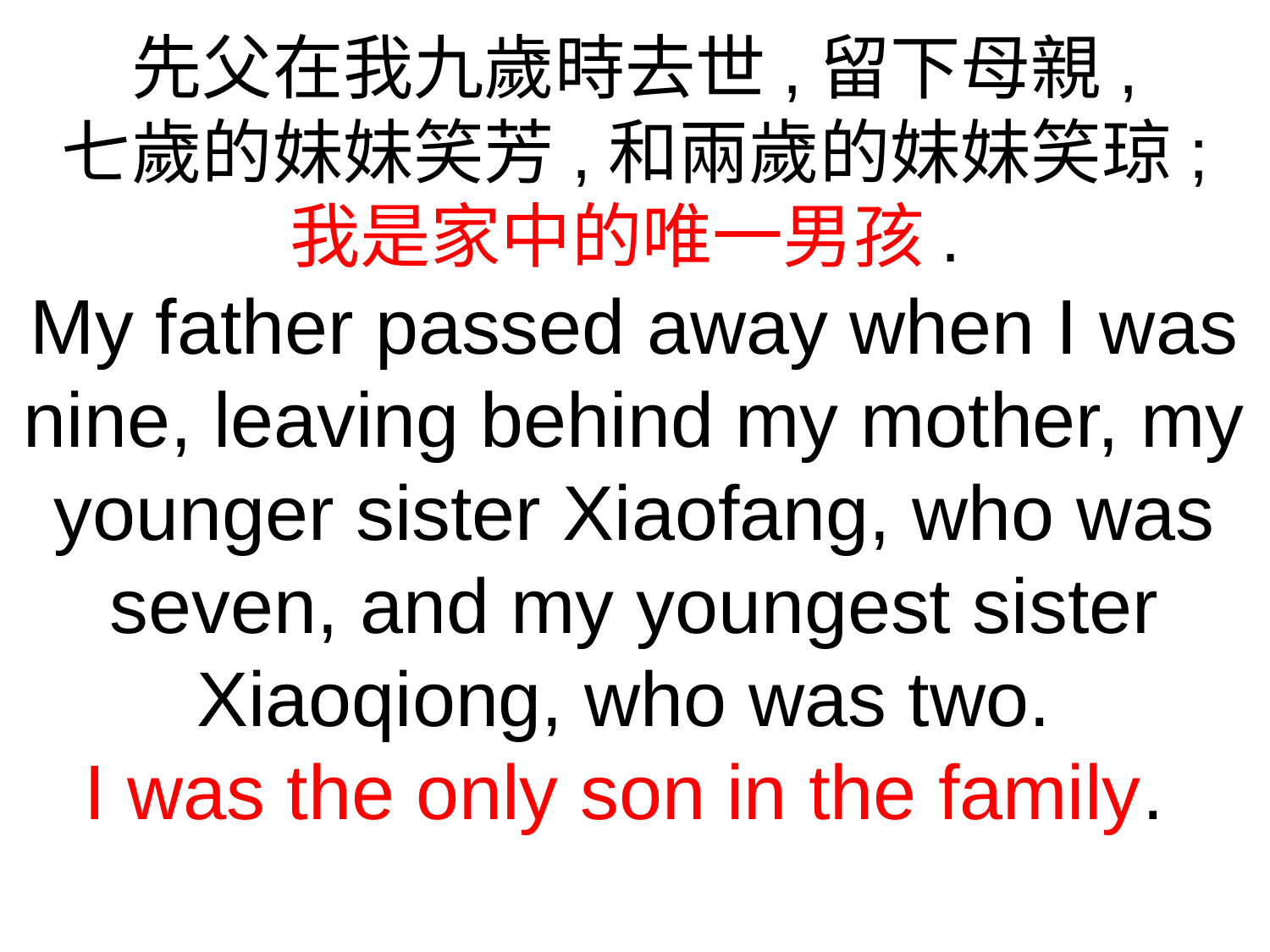

先父在我九歲時去世,留下母親,
七歲的妹妹笑芳,和兩歲的妹妹笑琼;
我是家中的唯一男孩.
My father passed away when I was nine, leaving behind my mother, my younger sister Xiaofang, who was seven, and my youngest sister Xiaoqiong, who was two.
I was the only son in the family.